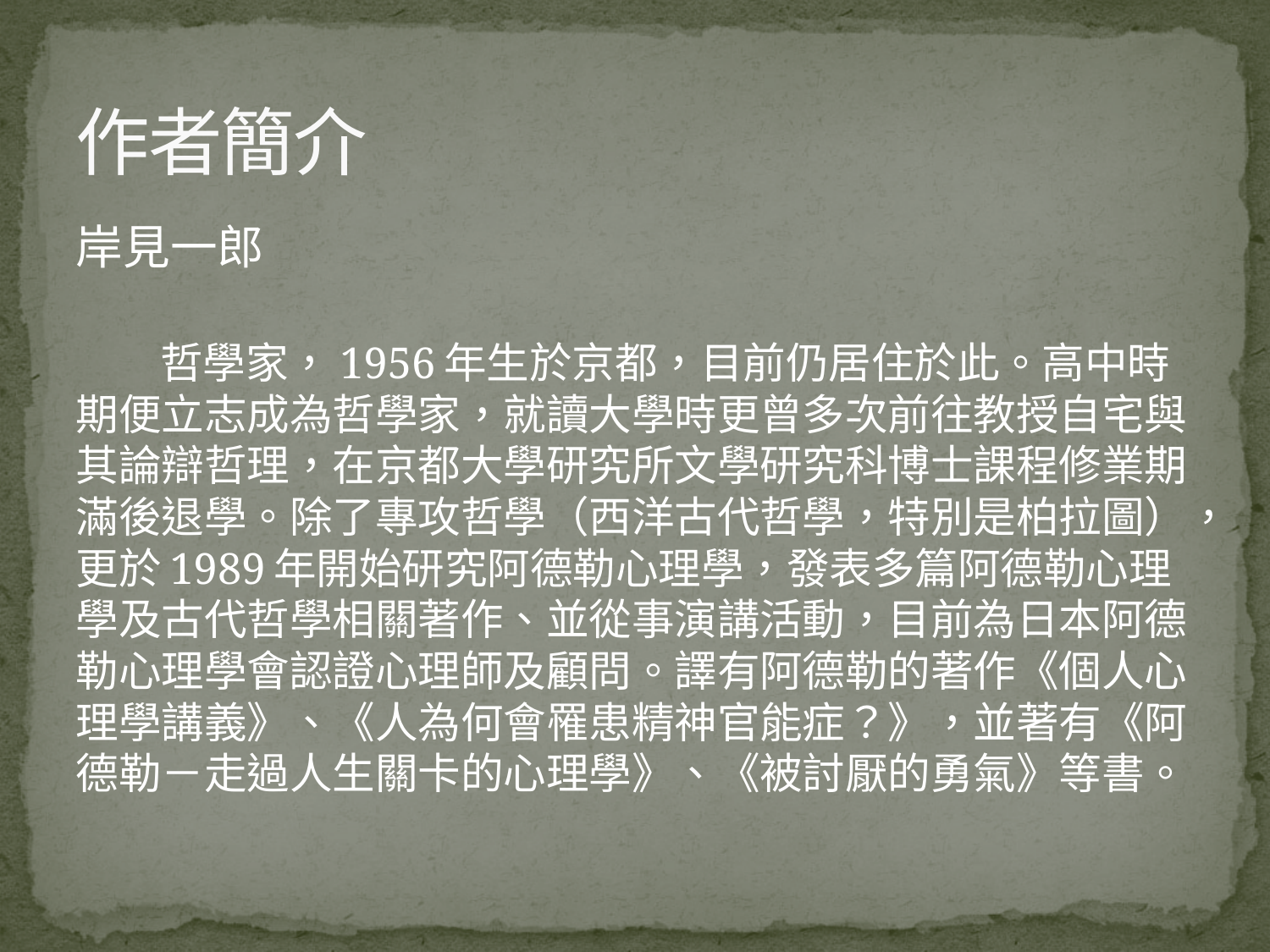

# 作者簡介
岸見一郎

        哲學家，1956年生於京都，目前仍居住於此。高中時期便立志成為哲學家，就讀大學時更曾多次前往教授自宅與其論辯哲理，在京都大學研究所文學研究科博士課程修業期滿後退學。除了專攻哲學（西洋古代哲學，特別是柏拉圖），更於1989年開始研究阿德勒心理學，發表多篇阿德勒心理學及古代哲學相關著作、並從事演講活動，目前為日本阿德勒心理學會認證心理師及顧問。譯有阿德勒的著作《個人心理學講義》、《人為何會罹患精神官能症？》，並著有《阿德勒－走過人生關卡的心理學》、《被討厭的勇氣》等書。